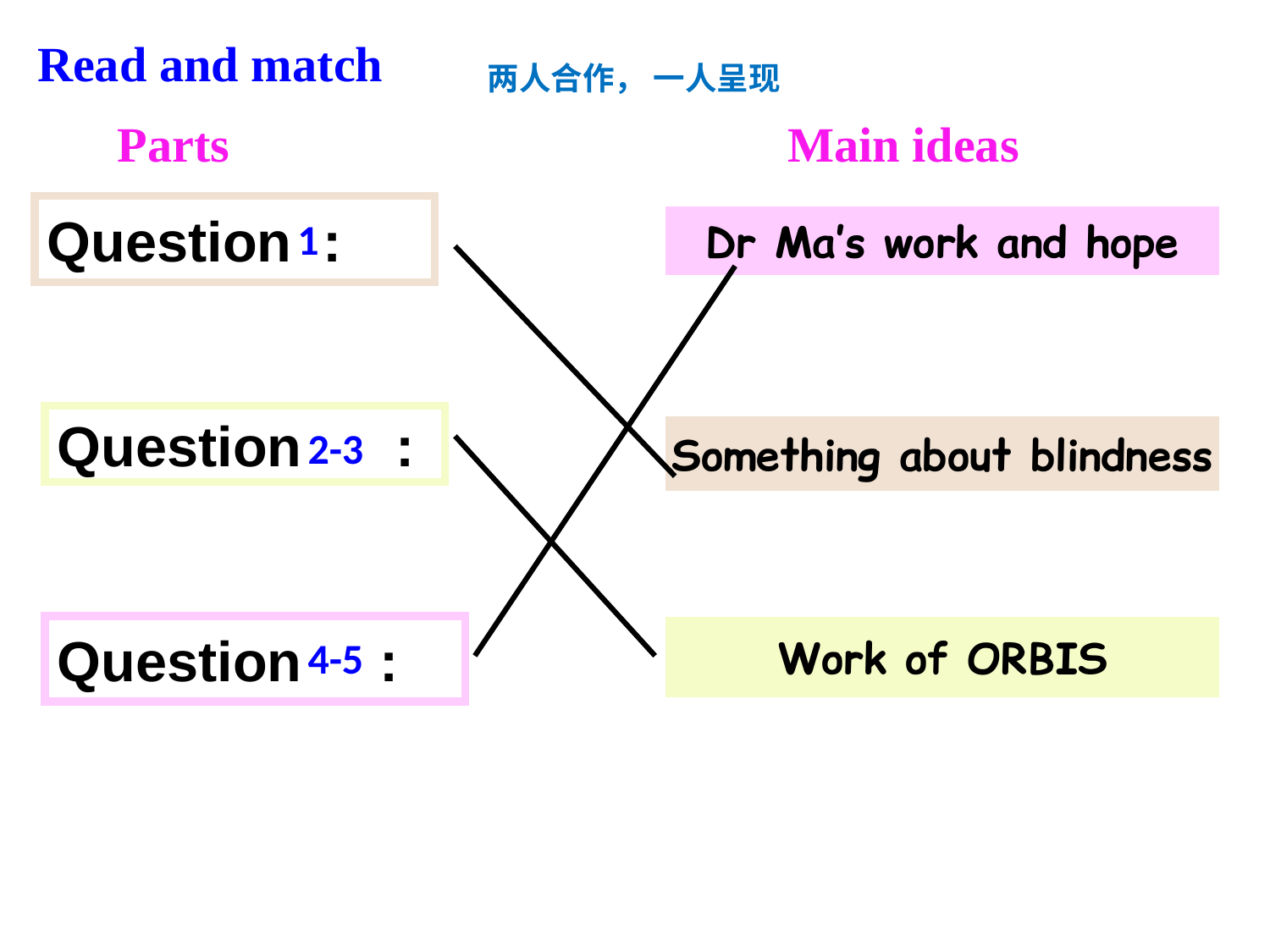

Read and match
两人合作， 一人呈现
Parts
Main ideas
Question  :
Dr Ma’s work and hope
1

Question      :
2-3
Something about blindness

Question     :
Work of ORBIS
4-5